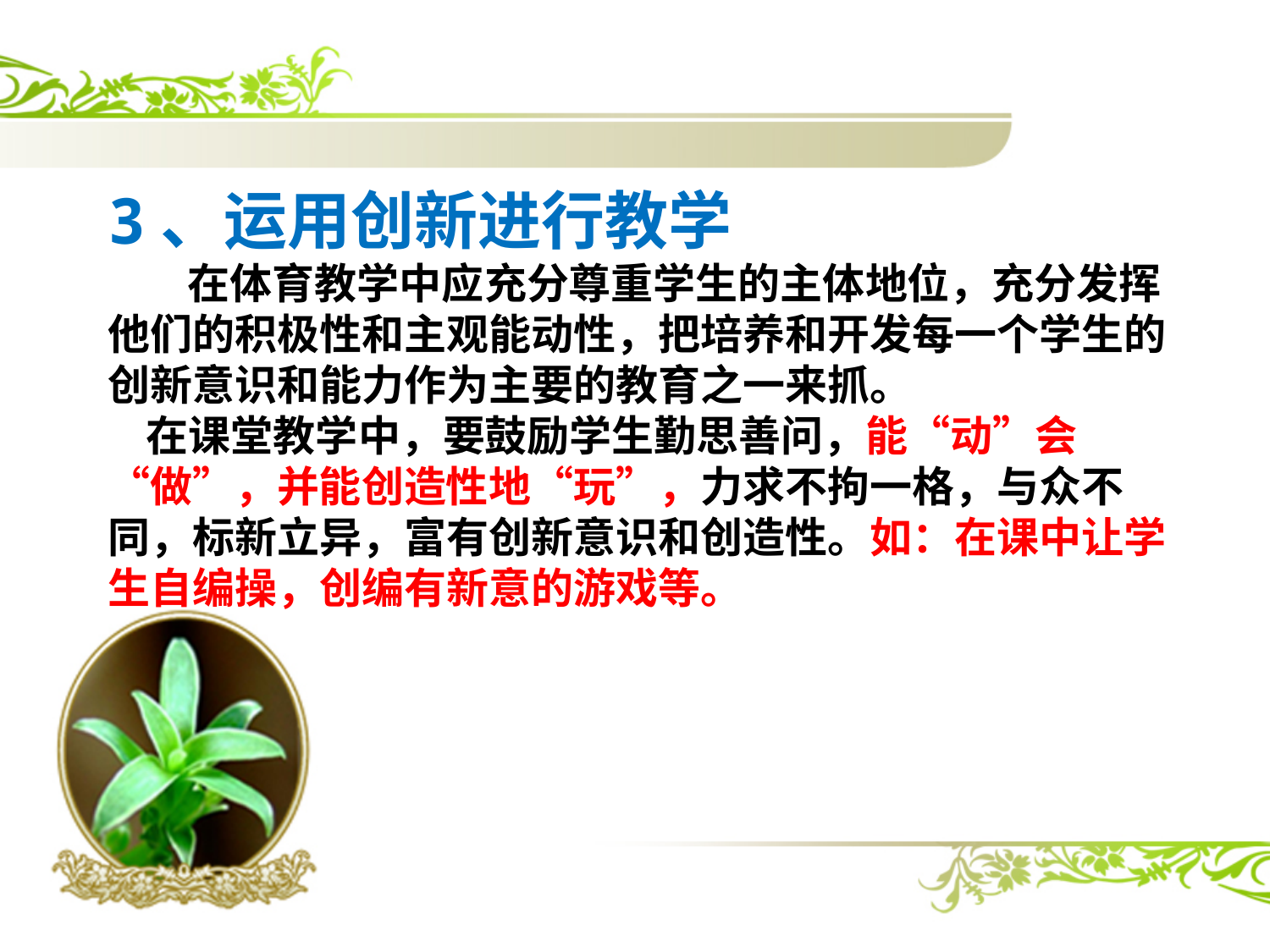

3、运用创新进行教学
             在体育教学中应充分尊重学生的主体地位，充分发挥他们的积极性和主观能动性，把培养和开发每一个学生的创新意识和能力作为主要的教育之一来抓。
   在课堂教学中，要鼓励学生勤思善问，能“动”会“做”，并能创造性地“玩”，力求不拘一格，与众不同，标新立异，富有创新意识和创造性。如：在课中让学生自编操，创编有新意的游戏等。